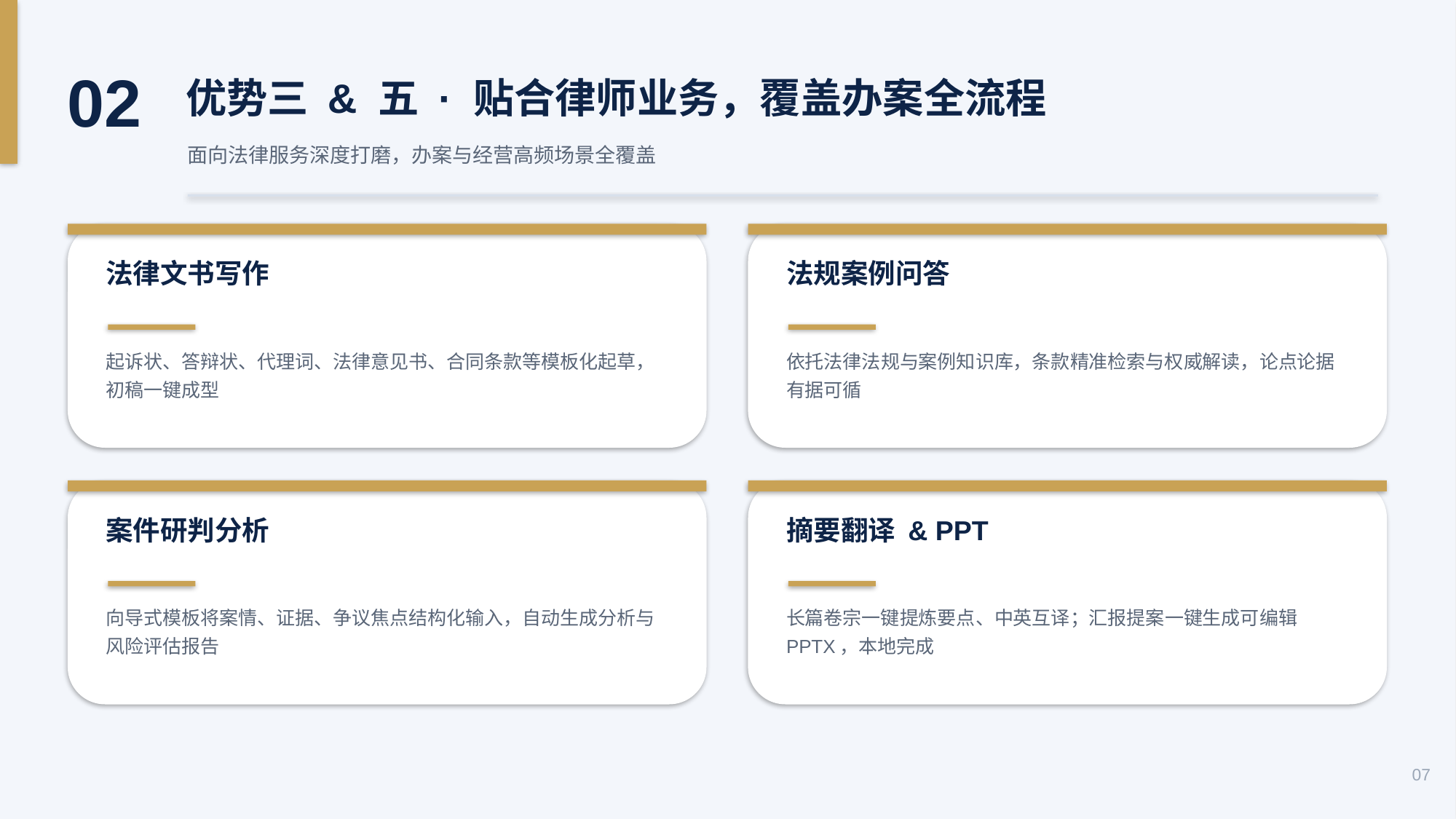

02
优势三 & 五 · 贴合律师业务，覆盖办案全流程
面向法律服务深度打磨，办案与经营高频场景全覆盖

法律文书写作
法规案例问答

起诉状、答辩状、代理词、法律意见书、合同条款等模板化起草，初稿一键成型
依托法律法规与案例知识库，条款精准检索与权威解读，论点论据有据可循

案件研判分析
摘要翻译 & PPT

向导式模板将案情、证据、争议焦点结构化输入，自动生成分析与风险评估报告
长篇卷宗一键提炼要点、中英互译；汇报提案一键生成可编辑 PPTX，本地完成
07